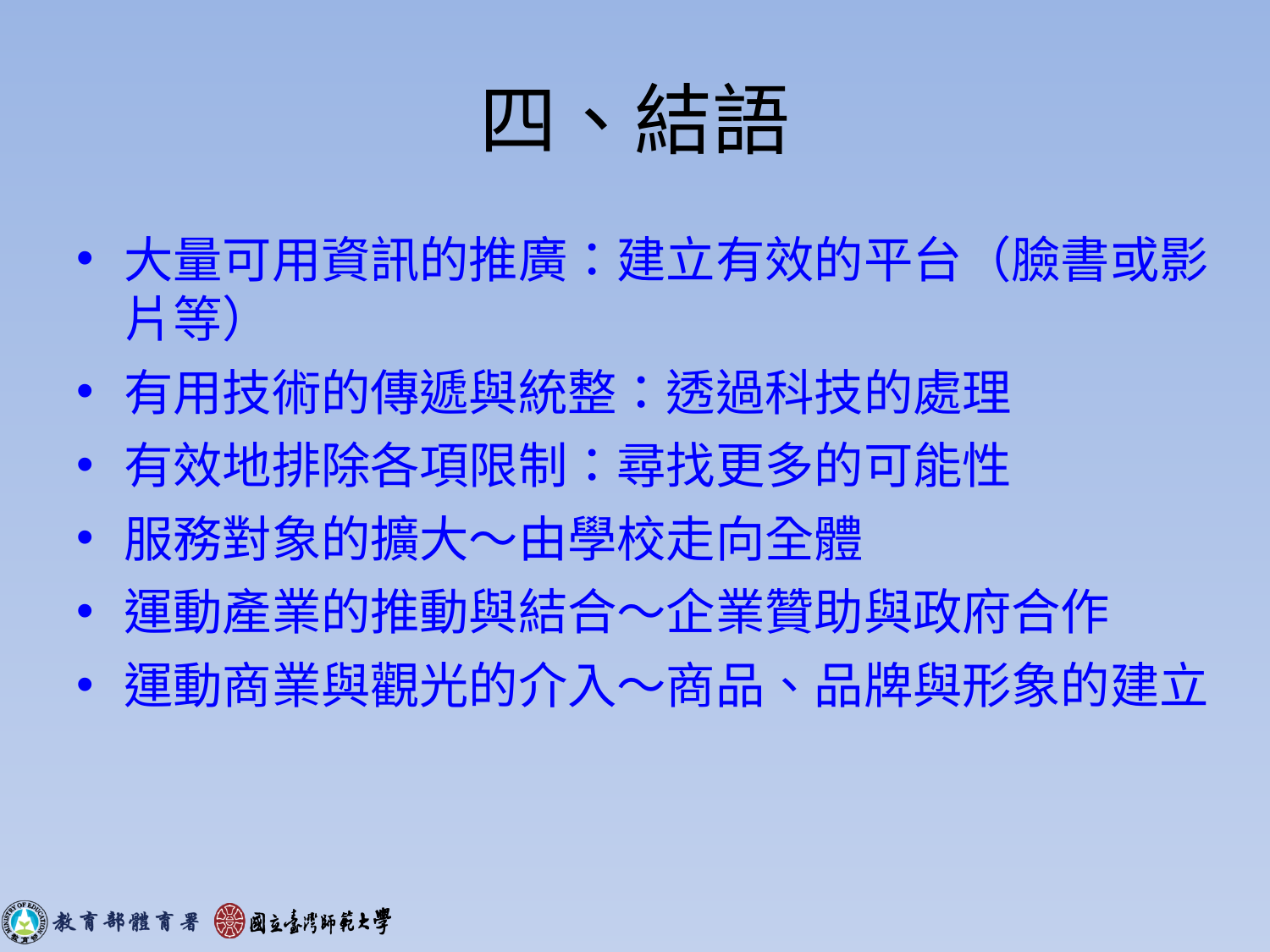

# 四、結語
大量可用資訊的推廣：建立有效的平台（臉書或影片等）
有用技術的傳遞與統整：透過科技的處理
有效地排除各項限制：尋找更多的可能性
服務對象的擴大～由學校走向全體
運動產業的推動與結合～企業贊助與政府合作
運動商業與觀光的介入～商品、品牌與形象的建立